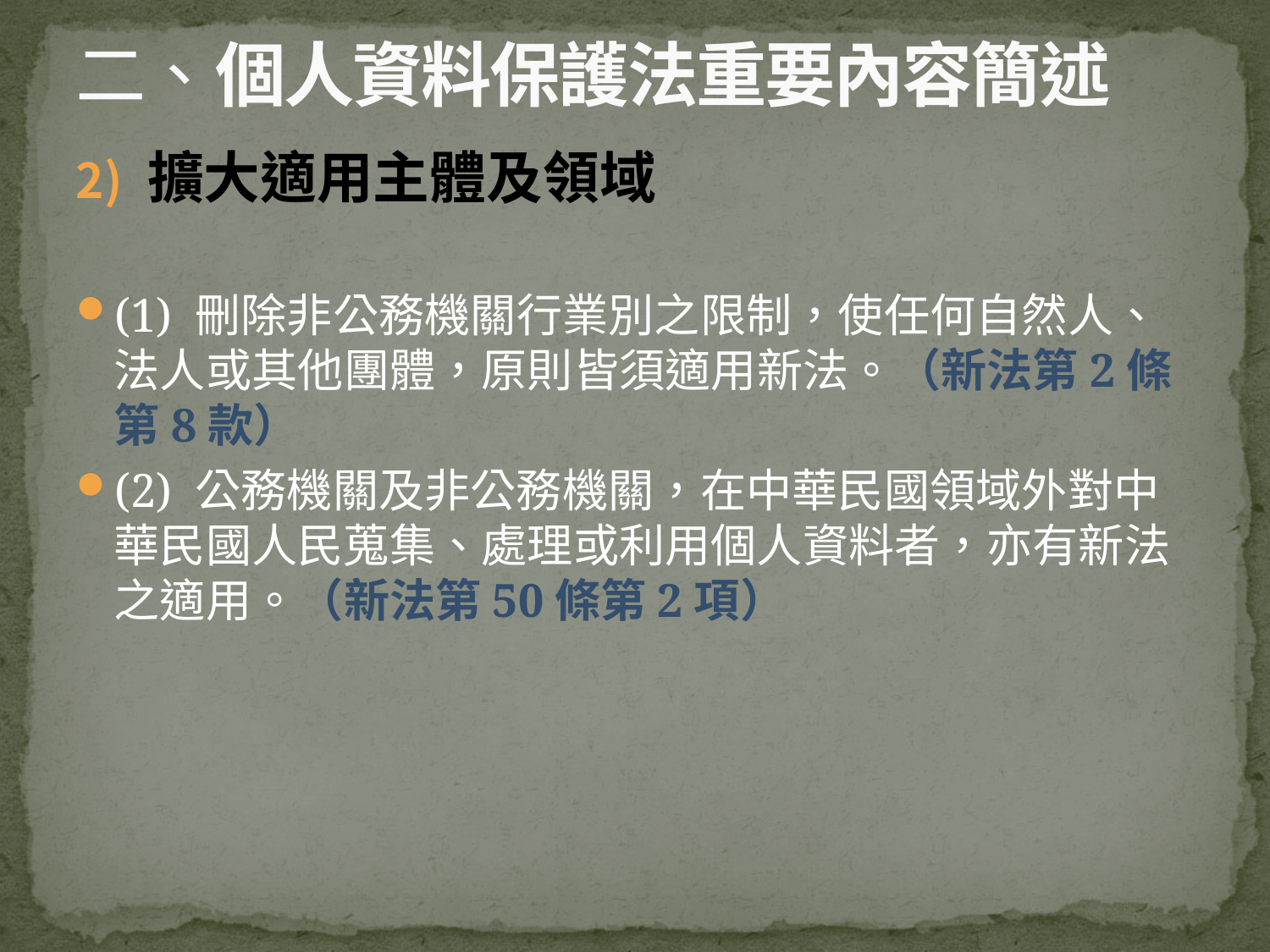

# 二、個人資料保護法重要內容簡述
擴大適用主體及領域

(1) 刪除非公務機關行業別之限制，使任何自然人、法人或其他團體，原則皆須適用新法。（新法第2條第8款）
(2) 公務機關及非公務機關，在中華民國領域外對中華民國人民蒐集、處理或利用個人資料者，亦有新法之適用。（新法第50條第2項）